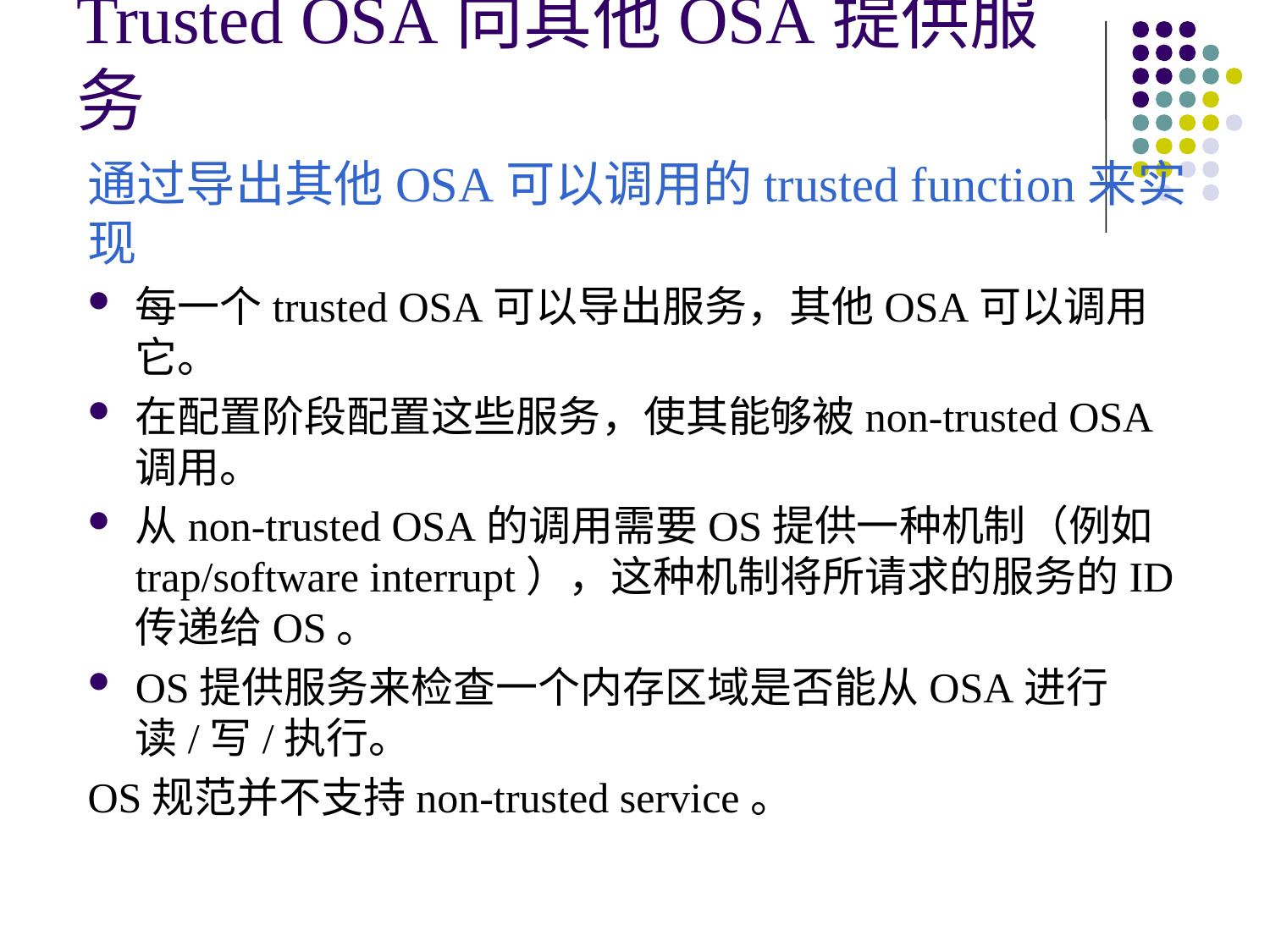

# Trusted OSA向其他OSA提供服务
通过导出其他OSA可以调用的trusted function来实现
每一个trusted OSA可以导出服务，其他OSA可以调用它。
在配置阶段配置这些服务，使其能够被non-trusted OSA调用。
从non-trusted OSA的调用需要OS提供一种机制（例如trap/software interrupt），这种机制将所请求的服务的ID传递给OS。
OS提供服务来检查一个内存区域是否能从OSA进行读/写/执行。
OS规范并不支持non-trusted service。